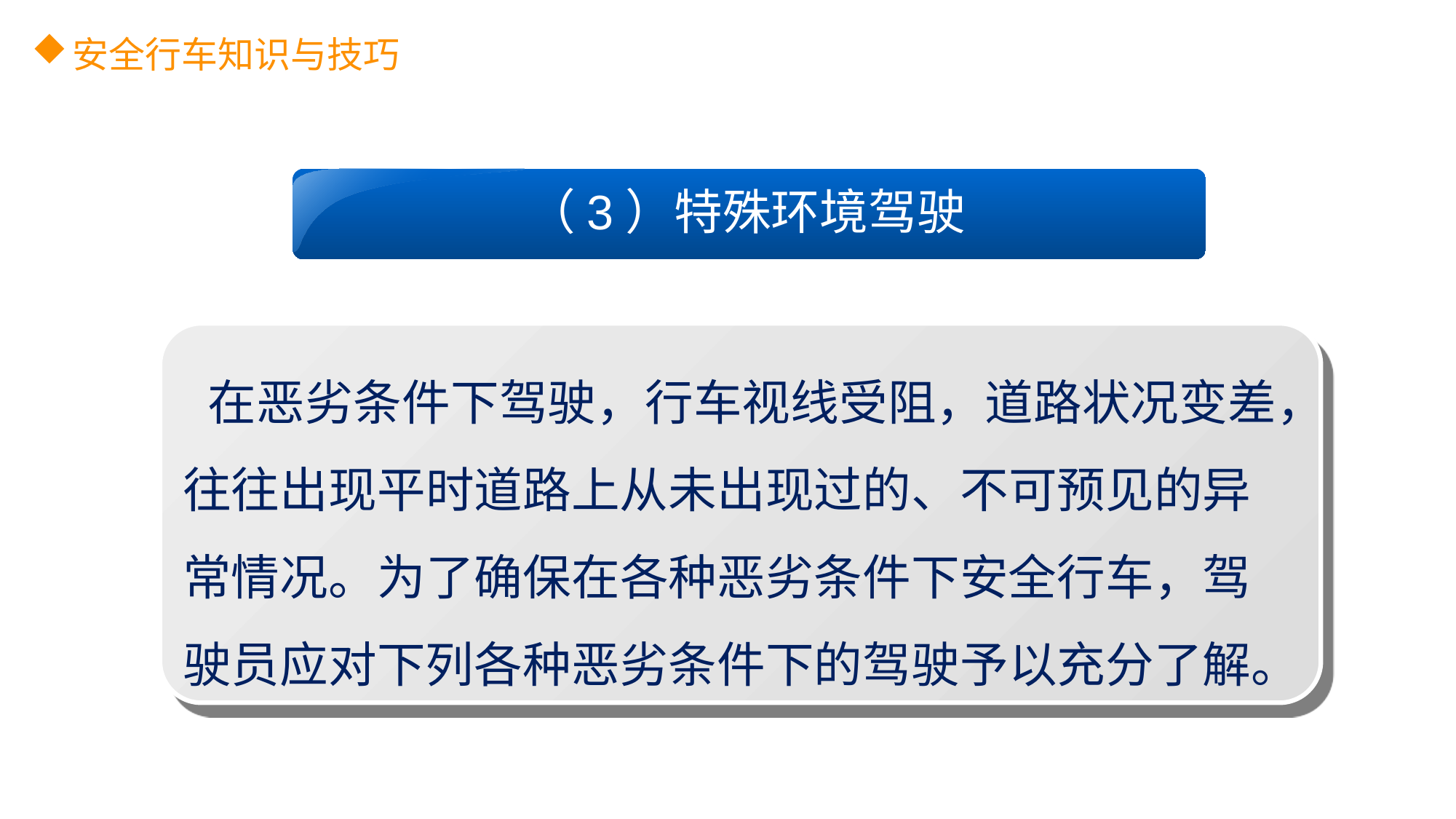

安全行车知识与技巧

（3）特殊环境驾驶

   在恶劣条件下驾驶，行车视线受阻，道路状况变差，往往出现平时道路上从未出现过的、不可预见的异常情况。为了确保在各种恶劣条件下安全行车，驾驶员应对下列各种恶劣条件下的驾驶予以充分了解。